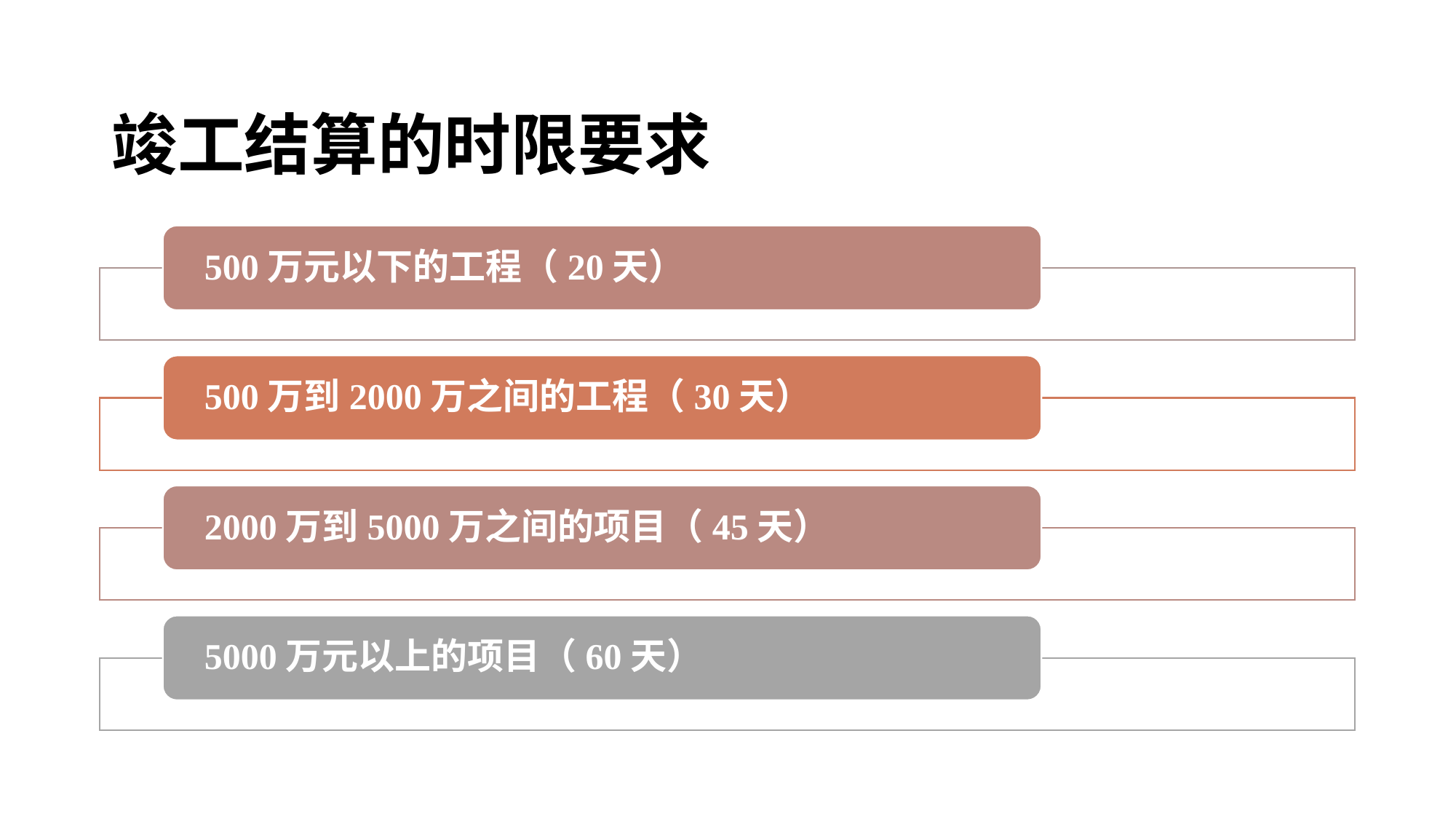

# 竣工结算的时限要求
500万元以下的工程（20天）
500万到2000万之间的工程（30天）
2000万到5000万之间的项目（45天）
5000万元以上的项目（60天）